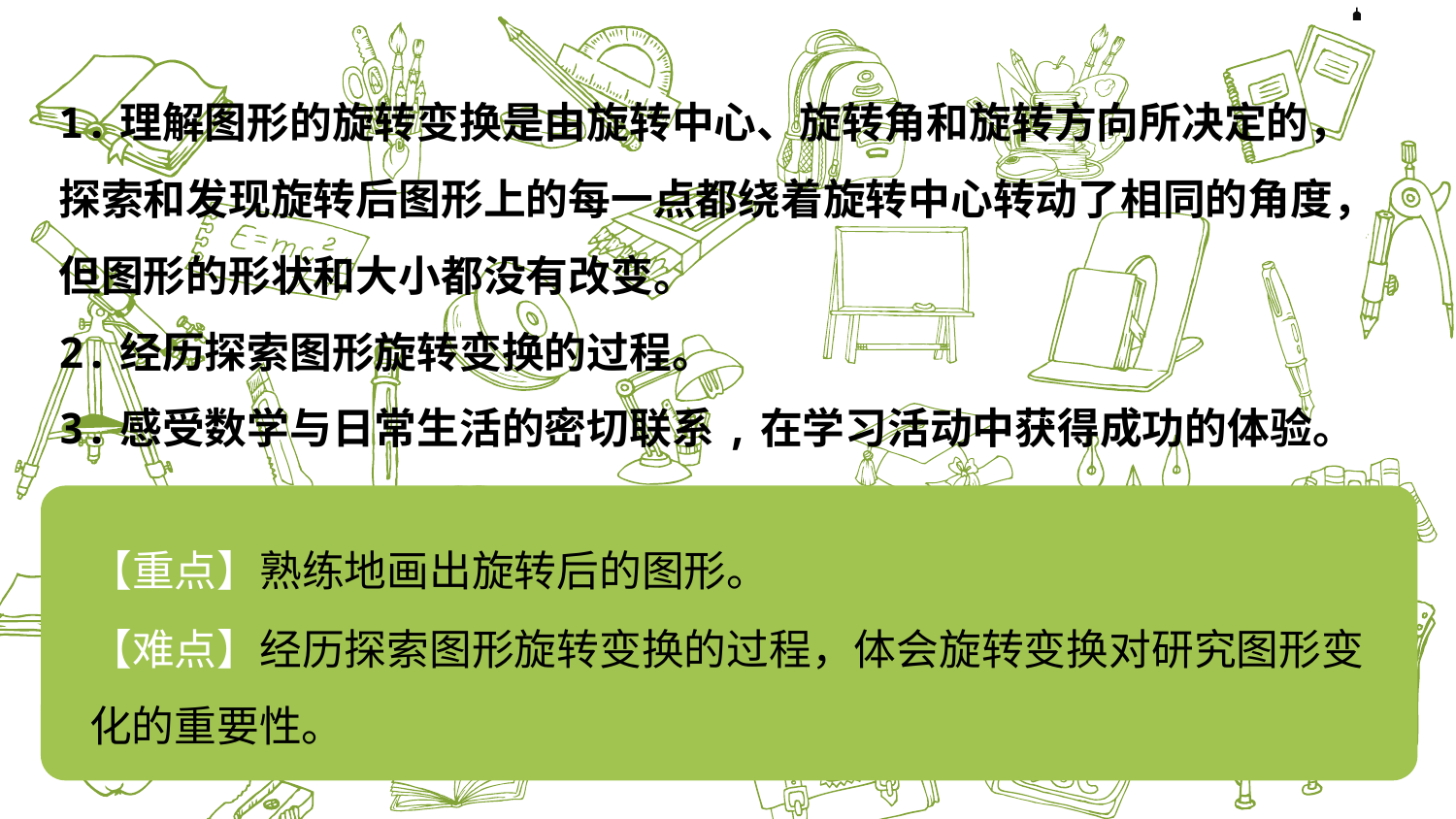

1.理解图形的旋转变换是由旋转中心、旋转角和旋转方向所决定的，探索和发现旋转后图形上的每一点都绕着旋转中心转动了相同的角度，但图形的形状和大小都没有改变。
2.经历探索图形旋转变换的过程。
3.感受数学与日常生活的密切联系,在学习活动中获得成功的体验。

【重点】熟练地画出旋转后的图形。
【难点】经历探索图形旋转变换的过程，体会旋转变换对研究图形变化的重要性。